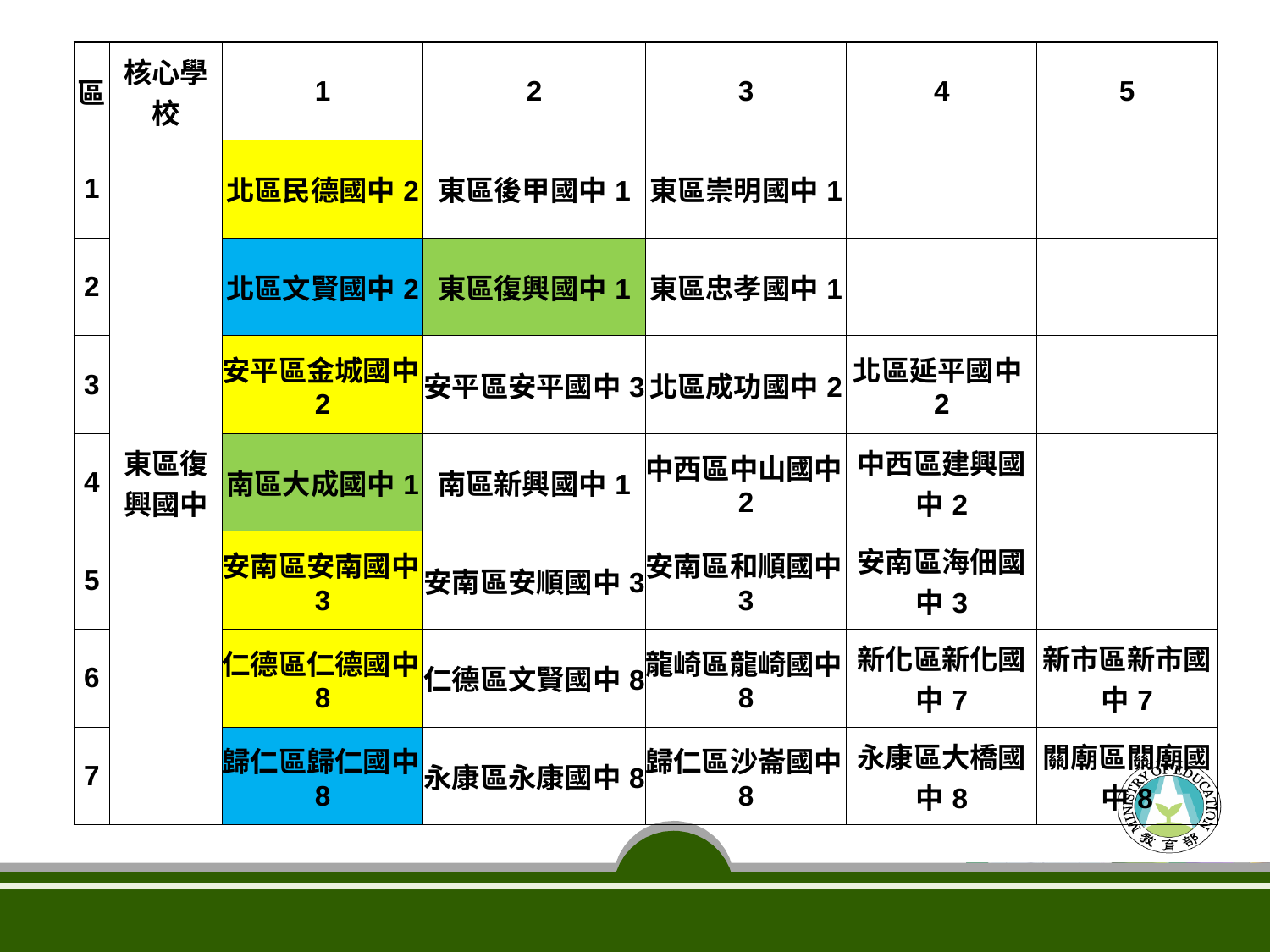

| 區 | 核心學校 | 1 | 2 | 3 | 4 | 5 |
| --- | --- | --- | --- | --- | --- | --- |
| 1 | 東區復興國中 | 北區民德國中2 | 東區後甲國中1 | 東區崇明國中1 |  |  |
| 2 |  | 北區文賢國中2 | 東區復興國中1 | 東區忠孝國中1 |  |  |
| 3 |  | 安平區金城國中2 | 安平區安平國中3 | 北區成功國中2 | 北區延平國中2 |  |
| 4 |  | 南區大成國中1 | 南區新興國中1 | 中西區中山國中2 | 中西區建興國中2 |  |
| 5 |  | 安南區安南國中3 | 安南區安順國中3 | 安南區和順國中3 | 安南區海佃國中3 |  |
| 6 |  | 仁德區仁德國中8 | 仁德區文賢國中8 | 龍崎區龍崎國中8 | 新化區新化國中7 | 新市區新市國中7 |
| 7 |  | 歸仁區歸仁國中8 | 永康區永康國中8 | 歸仁區沙崙國中8 | 永康區大橋國中8 | 關廟區關廟國中8 |